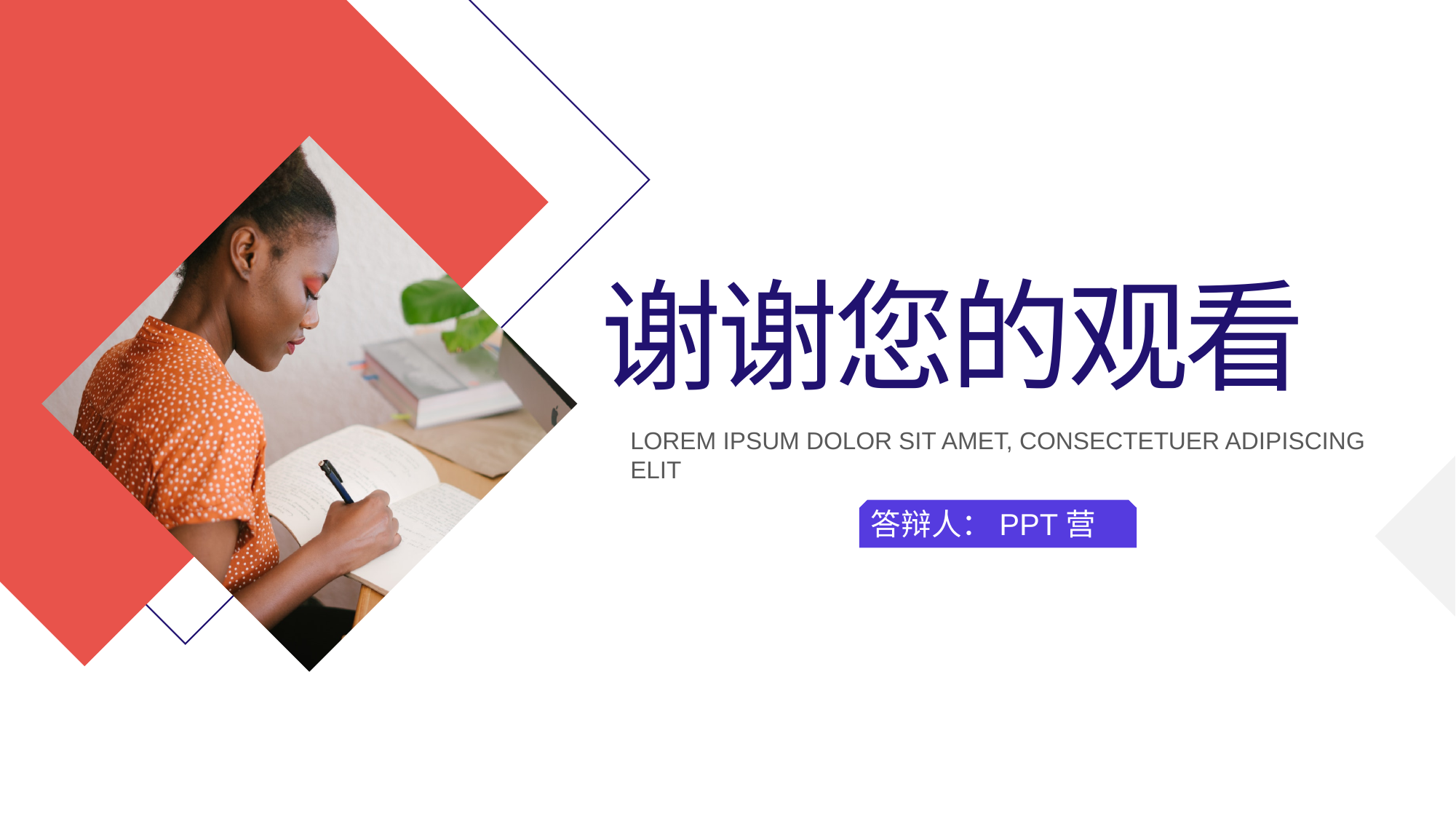

谢谢您的观看
LOREM IPSUM DOLOR SIT AMET, CONSECTETUER ADIPISCING ELIT
答辩人：PPT营